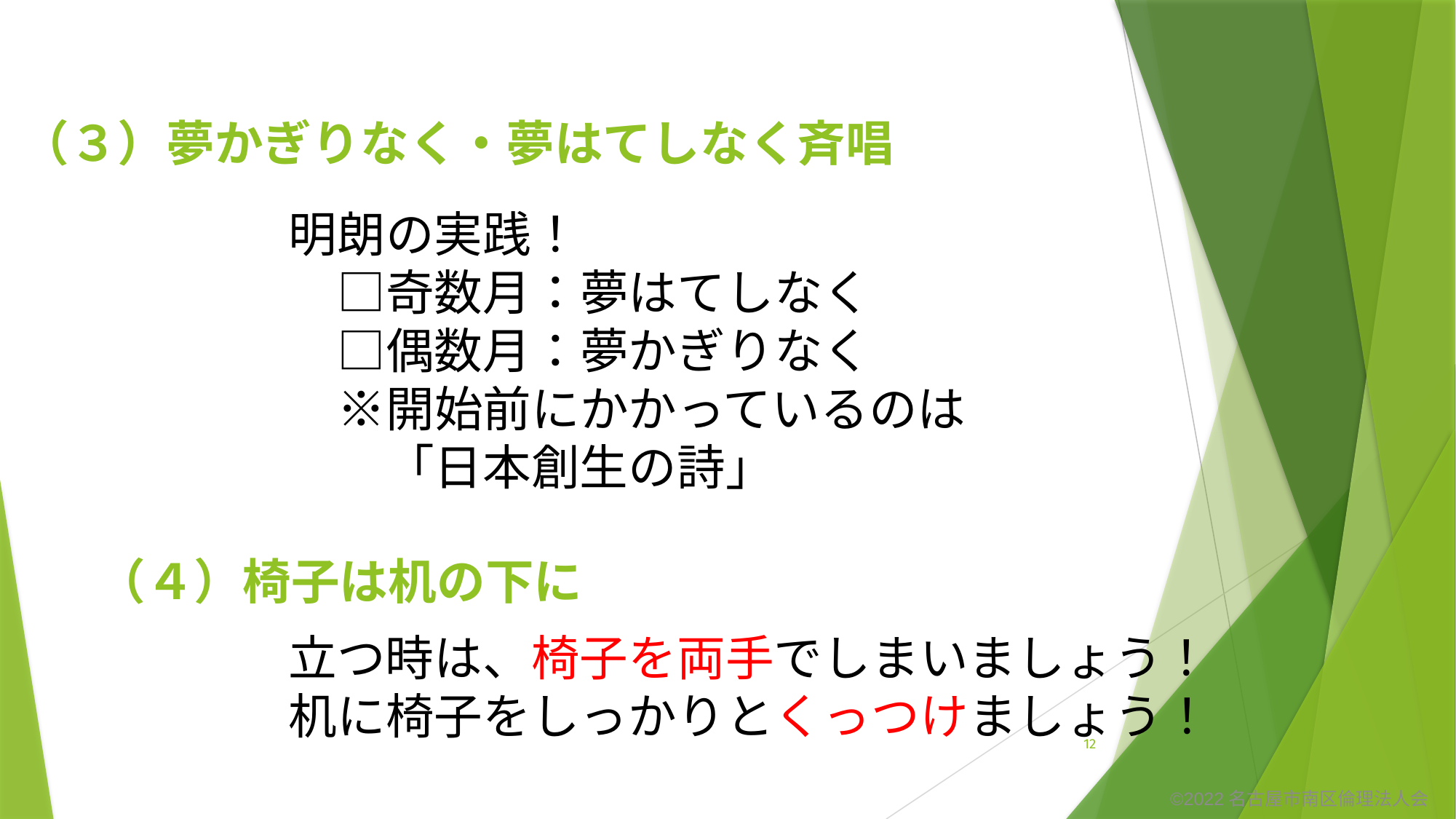

（３）夢かぎりなく・夢はてしなく斉唱
明朗の実践！
　□奇数月：夢はてしなく
　□偶数月：夢かぎりなく
　※開始前にかかっているのは
　　「日本創生の詩」

（４）椅子は机の下に
立つ時は、椅子を両手でしまいましょう！
机に椅子をしっかりとくっつけましょう！
12
©2022名古屋市南区倫理法人会